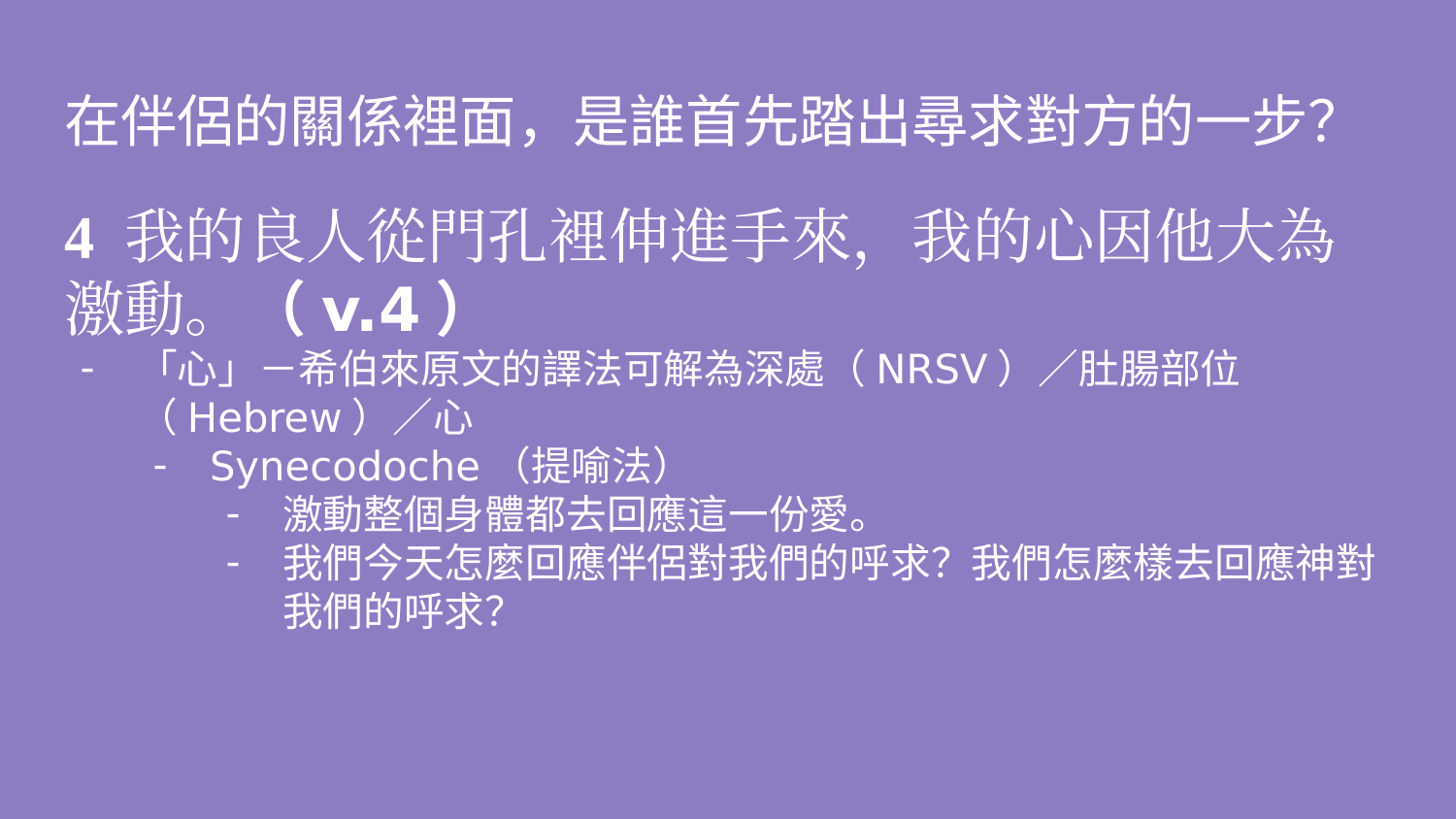

# 在伴侶的關係裡面，是誰首先踏出尋求對方的一步？
4 我的良人從門孔裡伸進手來，我的心因他大為激動。（v.4）
「心」－希伯來原文的譯法可解為深處（NRSV）／肚腸部位（Hebrew）／心
Synecodoche（提喻法）
激動整個身體都去回應這一份愛。
我們今天怎麼回應伴侶對我們的呼求？我們怎麼樣去回應神對我們的呼求？